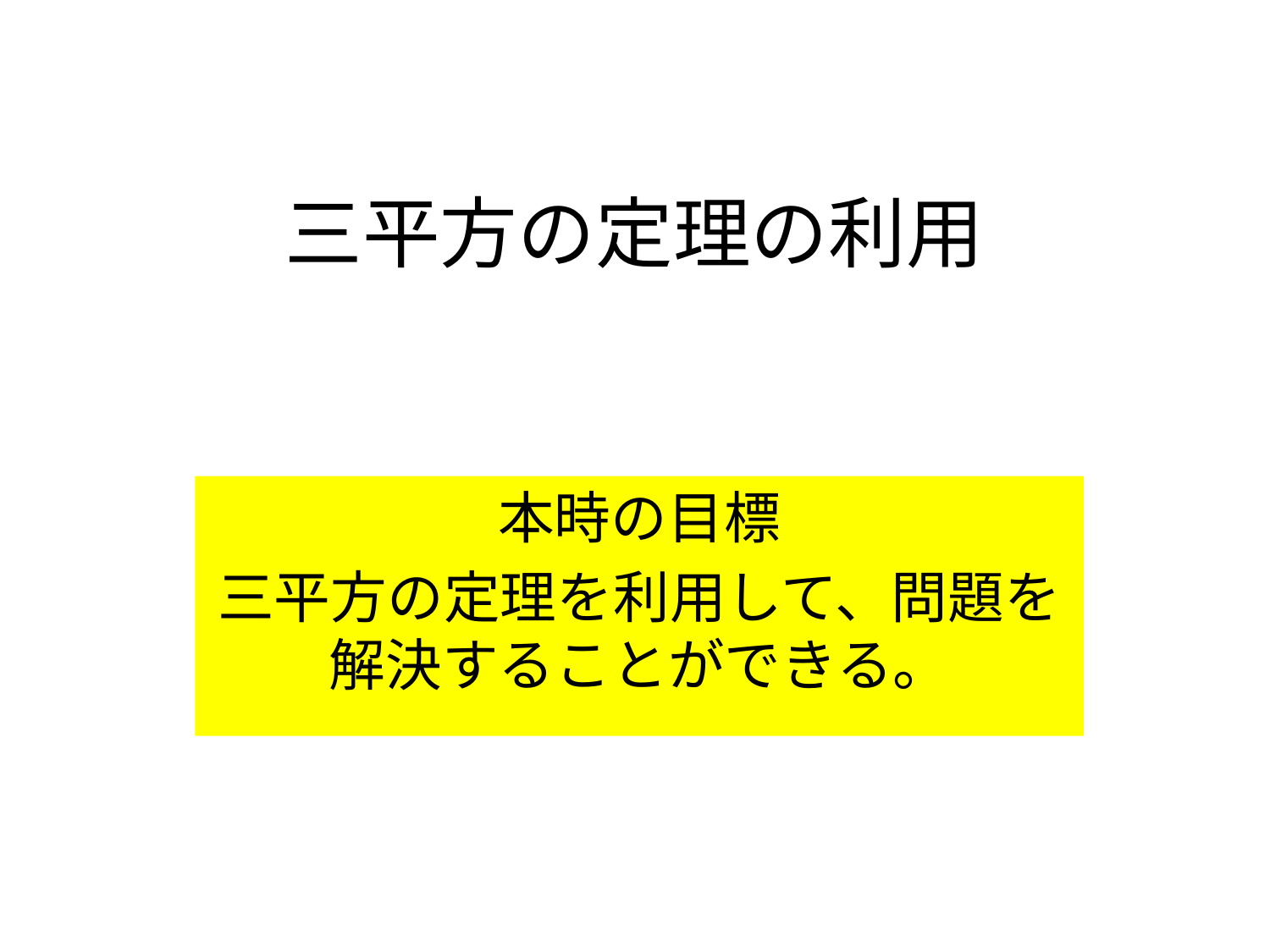

# 三平方の定理の利用
本時の目標
三平方の定理を利用して、問題を解決することができる。